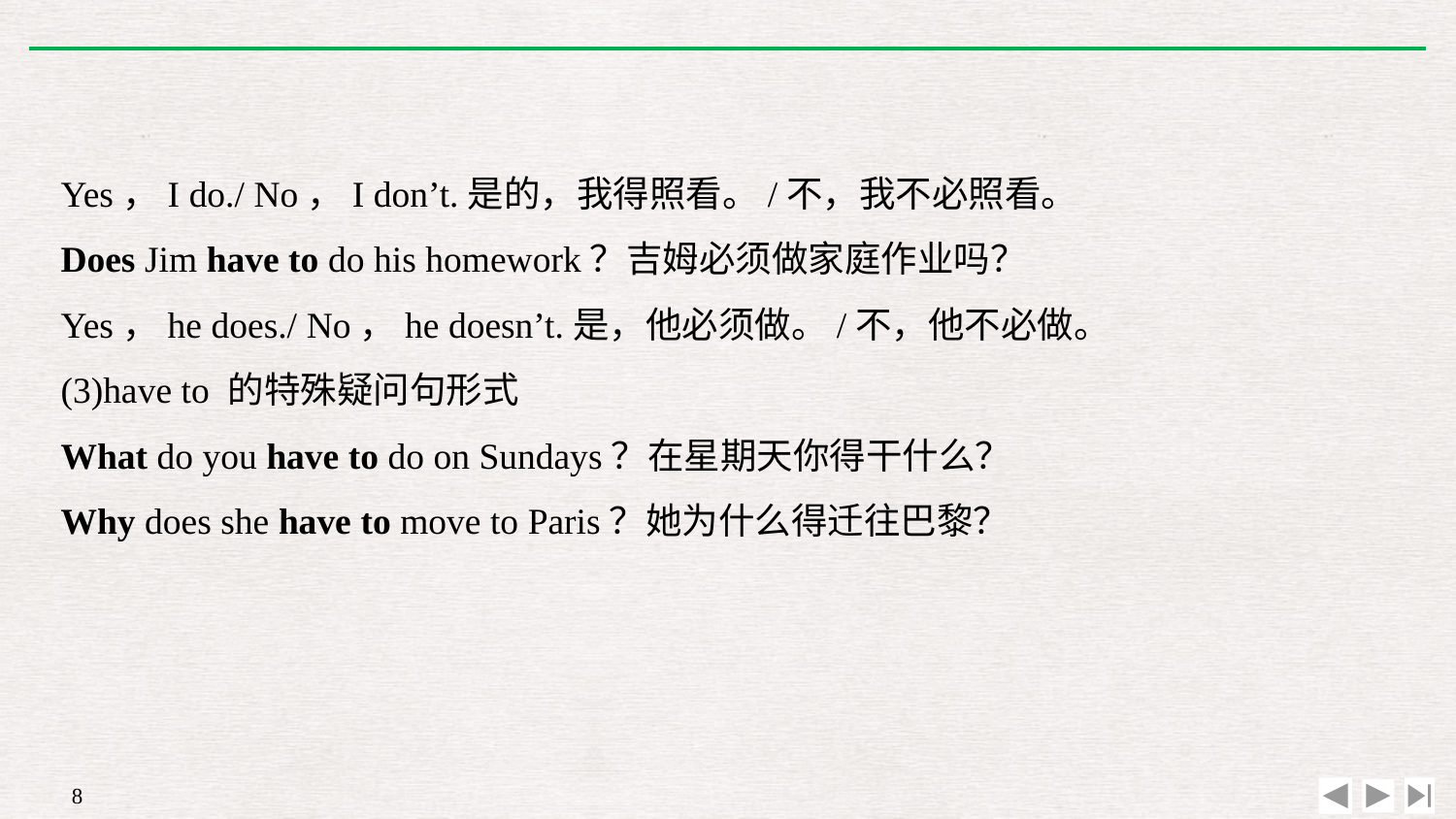

Yes，I do./ No，I don’t.是的，我得照看。/不，我不必照看。
Does Jim have to do his homework？吉姆必须做家庭作业吗？
Yes，he does./ No，he doesn’t.是，他必须做。/不，他不必做。
(3)have to 的特殊疑问句形式
What do you have to do on Sundays？在星期天你得干什么？
Why does she have to move to Paris？她为什么得迁往巴黎？